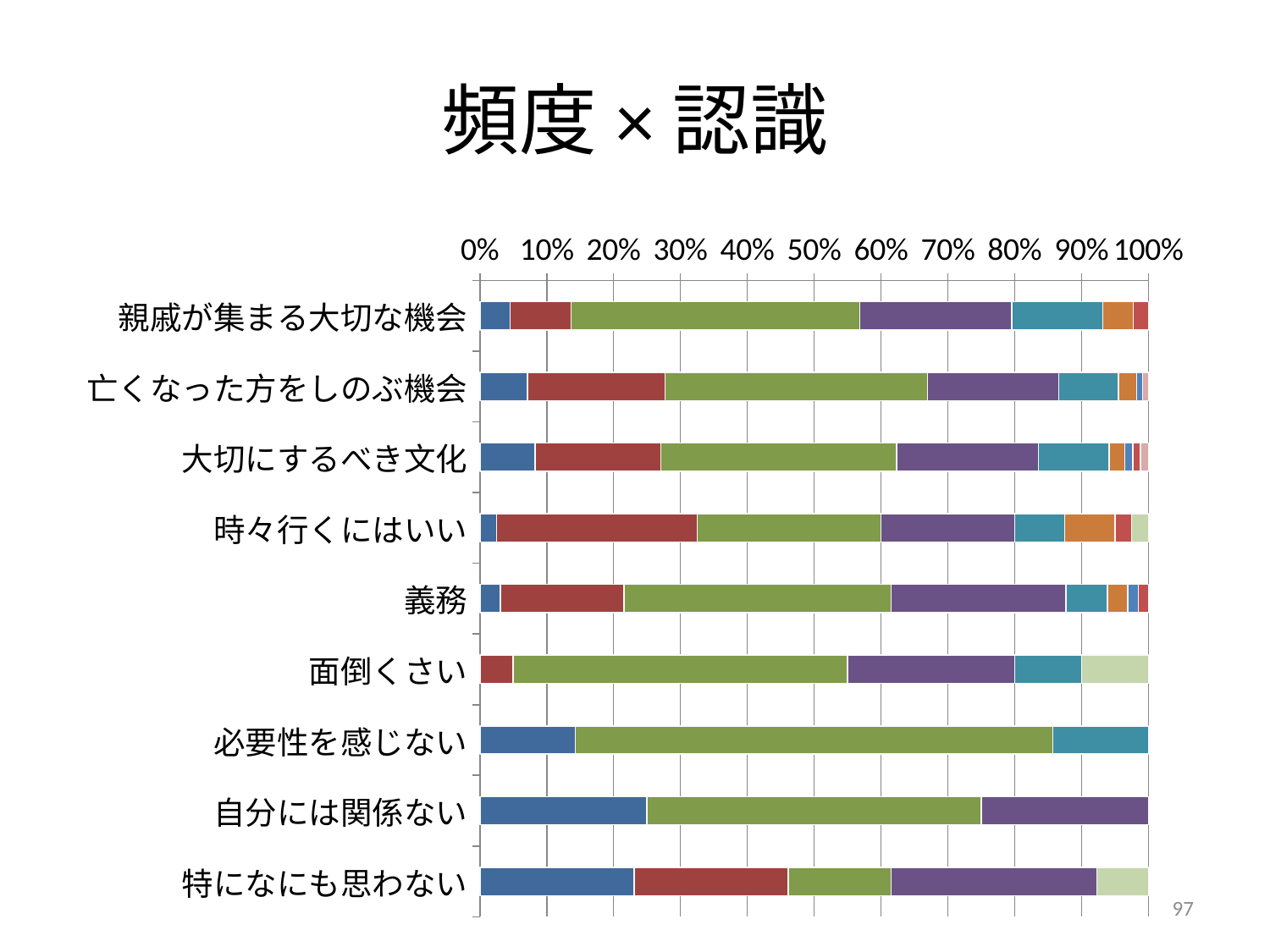

# 頻度×認識

### Chart

| Category | 0 | 1未満 | 1以上２未満 | ２以上３未満 | ３以上４未満 | ４以上５未満 | ５以上６未満 | ６以上７未満 | ７以上８未満 | ８以上９未満 | ９以上１０未満 | １０以上１１未満 | １１以上１２未満 | 12以上 | 無回答 |
|---|---|---|---|---|---|---|---|---|---|---|---|---|---|---|---|
| 親戚が集まる大切な機会 | 0.0454545454545454 | 0.0909090909090909 | 0.431818181818182 | 0.227272727272727 | 0.136363636363636 | 0.0454545454545454 | 0.0 | 0.0227272727272727 | 0.0 | 0.0 | 0.0 | 0.0 | 0.0 | 0.0 | 0.0 |
| 亡くなった方をしのぶ機会 | 0.0714285714285714 | 0.205357142857143 | 0.392857142857143 | 0.196428571428571 | 0.0892857142857143 | 0.0267857142857143 | 0.00892857142857143 | 0.0 | 0.0 | 0.0 | 0.0 | 0.0 | 0.0 | 0.00892857142857143 | 0.0 |
| 大切にするべき文化 | 0.0823529411764706 | 0.188235294117647 | 0.352941176470588 | 0.211764705882353 | 0.105882352941176 | 0.0235294117647059 | 0.0117647058823529 | 0.0117647058823529 | 0.0 | 0.0 | 0.0 | 0.0 | 0.0 | 0.0117647058823529 | 0.0 |
| 時々行くにはいい | 0.025 | 0.3 | 0.275 | 0.2 | 0.075 | 0.075 | 0.0 | 0.025 | 0.0 | 0.0 | 0.0 | 0.0 | 0.0 | 0.0 | 0.025 |
| 義務 | 0.0307692307692308 | 0.184615384615385 | 0.4 | 0.261538461538462 | 0.0615384615384615 | 0.0307692307692308 | 0.0153846153846154 | 0.0153846153846154 | 0.0 | 0.0 | 0.0 | 0.0 | 0.0 | 0.0 | 0.0 |
| 面倒くさい | 0.0 | 0.05 | 0.5 | 0.25 | 0.1 | 0.0 | 0.0 | 0.0 | 0.0 | 0.0 | 0.0 | 0.0 | 0.0 | 0.0 | 0.1 |
| 必要性を感じない | 0.142857142857143 | 0.0 | 0.714285714285714 | 0.0 | 0.142857142857143 | 0.0 | 0.0 | 0.0 | 0.0 | 0.0 | 0.0 | 0.0 | 0.0 | 0.0 | 0.0 |
| 自分には関係ない | 0.25 | 0.0 | 0.5 | 0.25 | 0.0 | 0.0 | 0.0 | 0.0 | 0.0 | 0.0 | 0.0 | 0.0 | 0.0 | 0.0 | 0.0 |
| 特になにも思わない | 0.230769230769231 | 0.230769230769231 | 0.153846153846154 | 0.307692307692308 | 0.0 | 0.0 | 0.0 | 0.0 | 0.0 | 0.0 | 0.0 | 0.0 | 0.0 | 0.0 | 0.0769230769230769 |
97